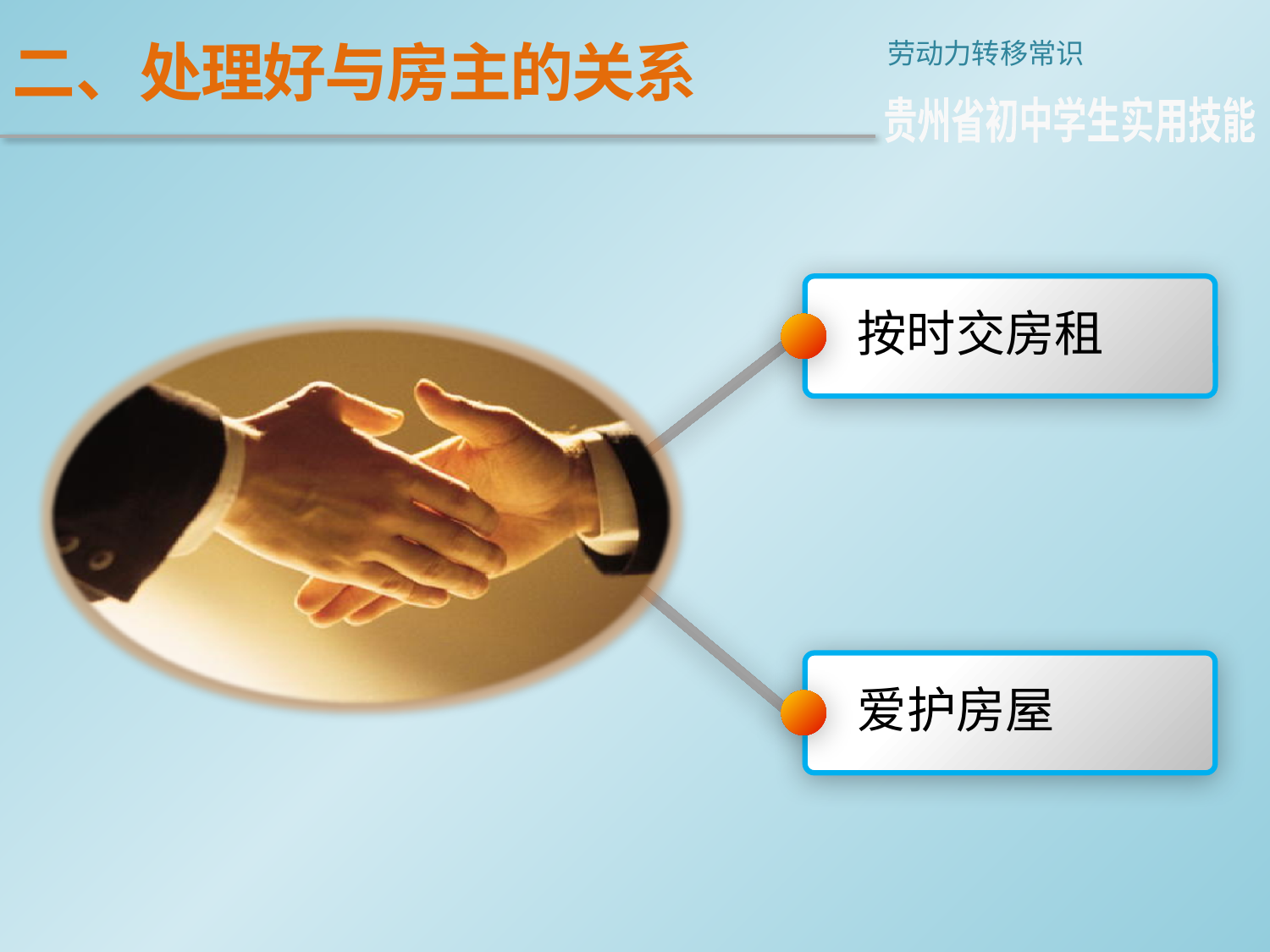

二、处理好与房主的关系
劳动力转移常识
贵州省初中学生实用技能

按时交房租

爱护房屋